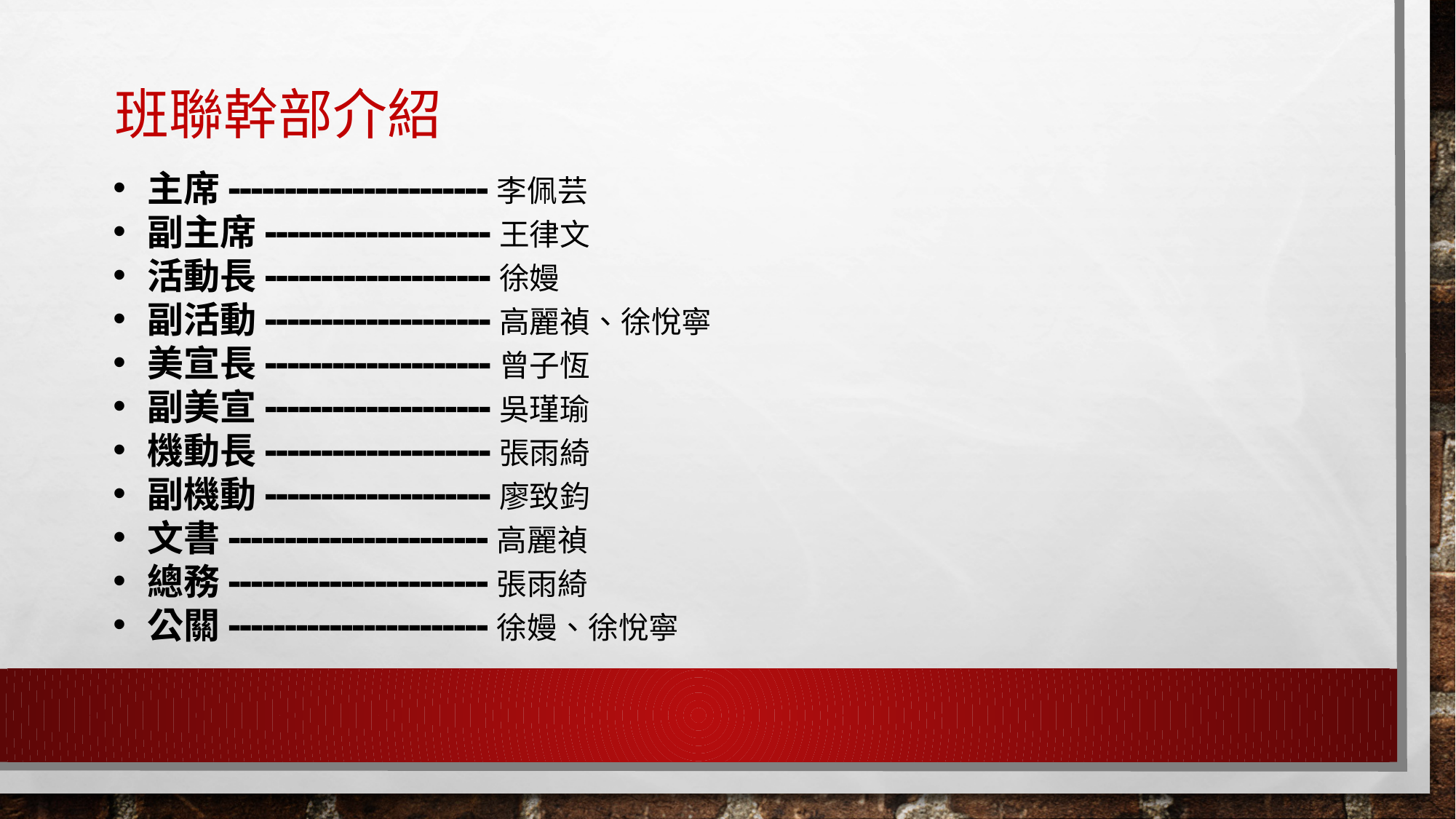

班聯幹部介紹

主席-----------------------李佩芸
副主席--------------------王律文
活動長--------------------徐嫚
副活動--------------------高麗禎、徐悅寧
美宣長--------------------曾子恆
副美宣--------------------吳瑾瑜
機動長--------------------張雨綺
副機動--------------------廖致鈞
文書-----------------------高麗禎
總務-----------------------張雨綺
公關-----------------------徐嫚、徐悅寧